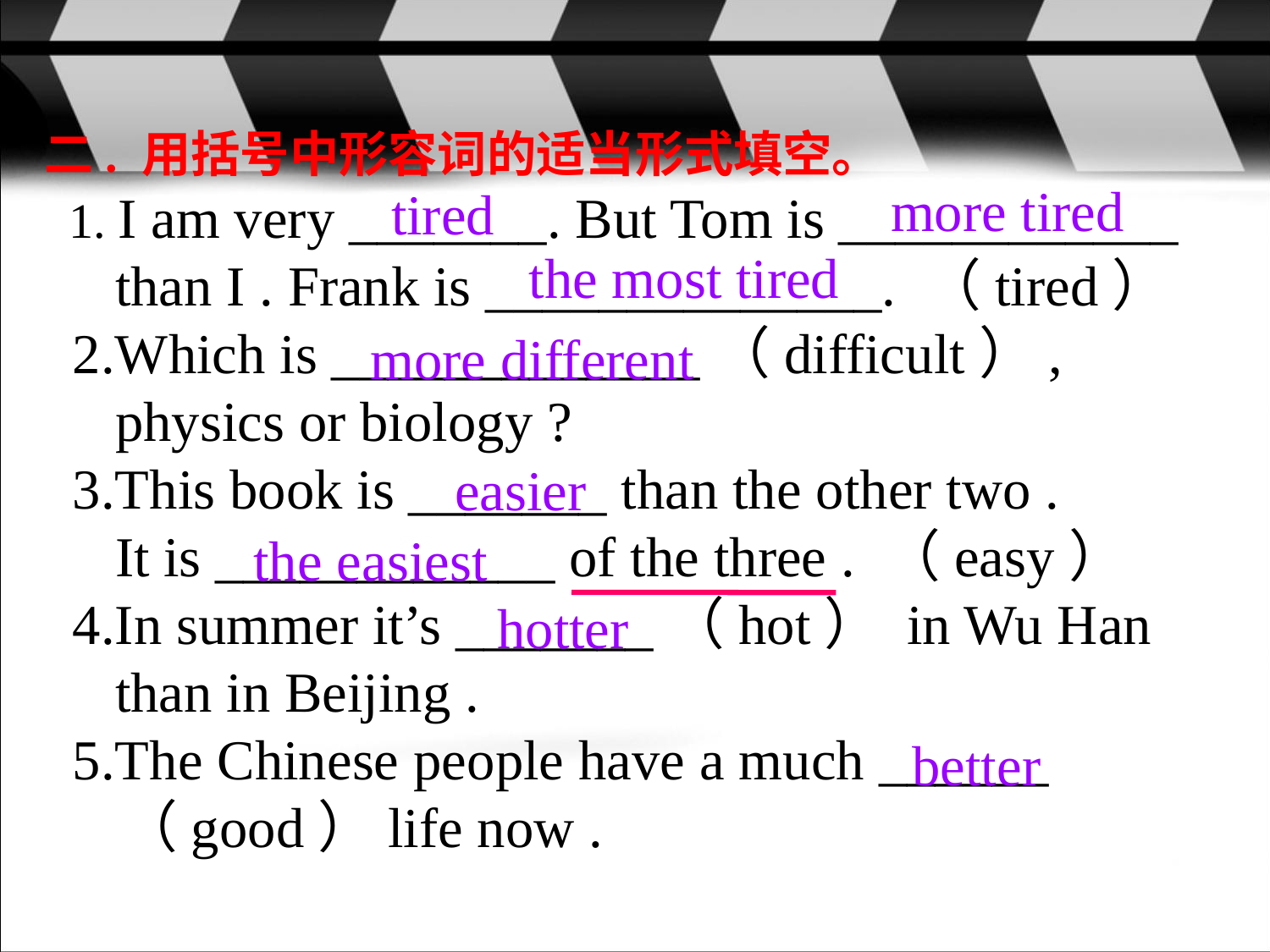

二. 用括号中形容词的适当形式填空。
  1. I am very _______. But Tom is ____________
     than I . Frank is ______________. （tired）
  2.Which is _____________（difficult）,
     physics or biology ?
  3.This book is _______ than the other two .
     It is ____________ of the three . （easy）
  4.In summer it’s _______（hot） in Wu Han
     than in Beijing .
  5.The Chinese people have a much ______
     （good）life now .
more tired
tired
the most tired
more different
easier
the easiest
hotter

better